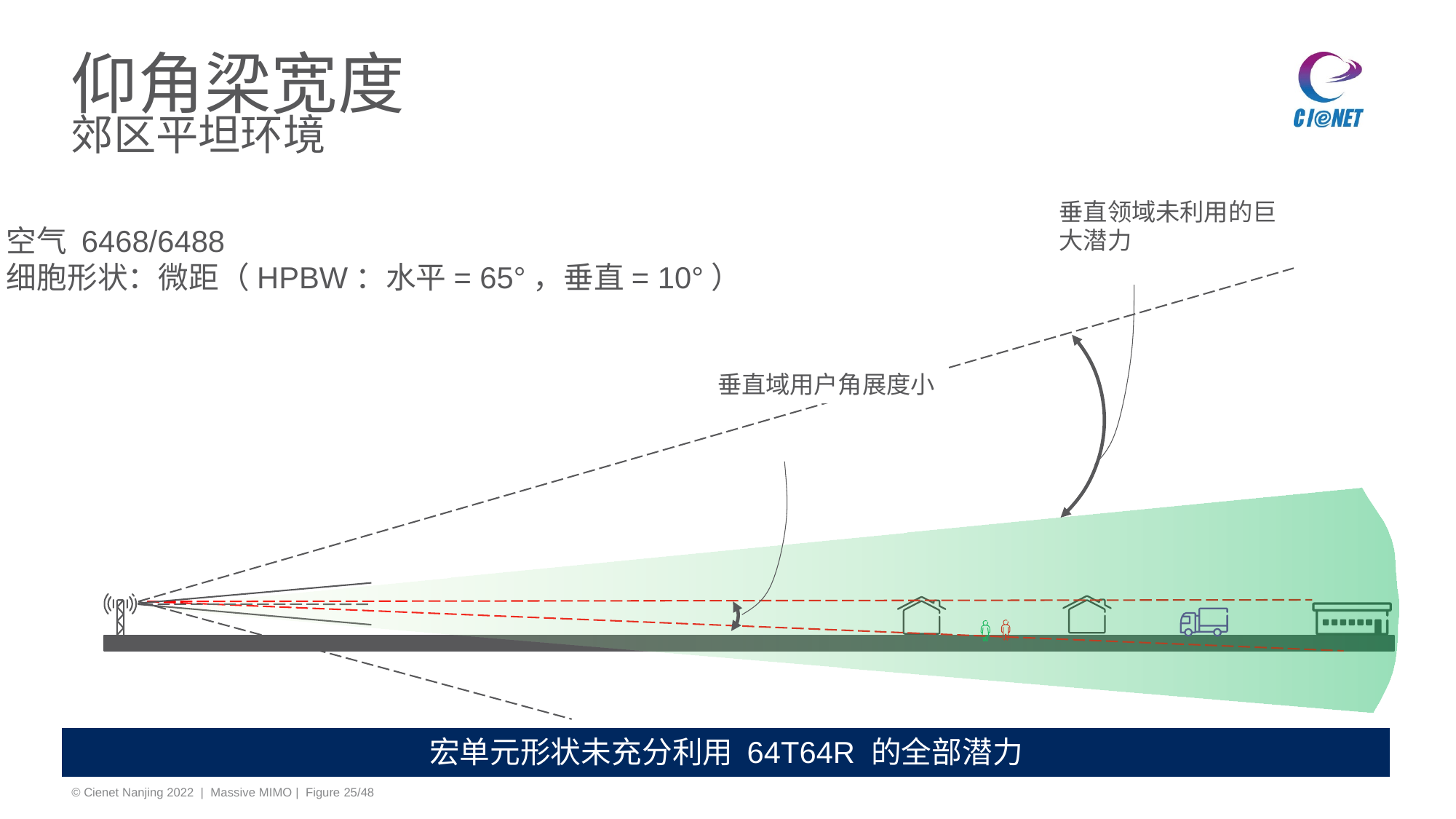

# 仰角梁宽度 郊区平坦环境
垂直领域未利用的巨大潜力
空气 6468/6488
细胞形状：微距（HPBW：水平= 65°，垂直= 10°）

垂直域用户角展度小

宏单元形状未充分利用 64T64R 的全部潜力